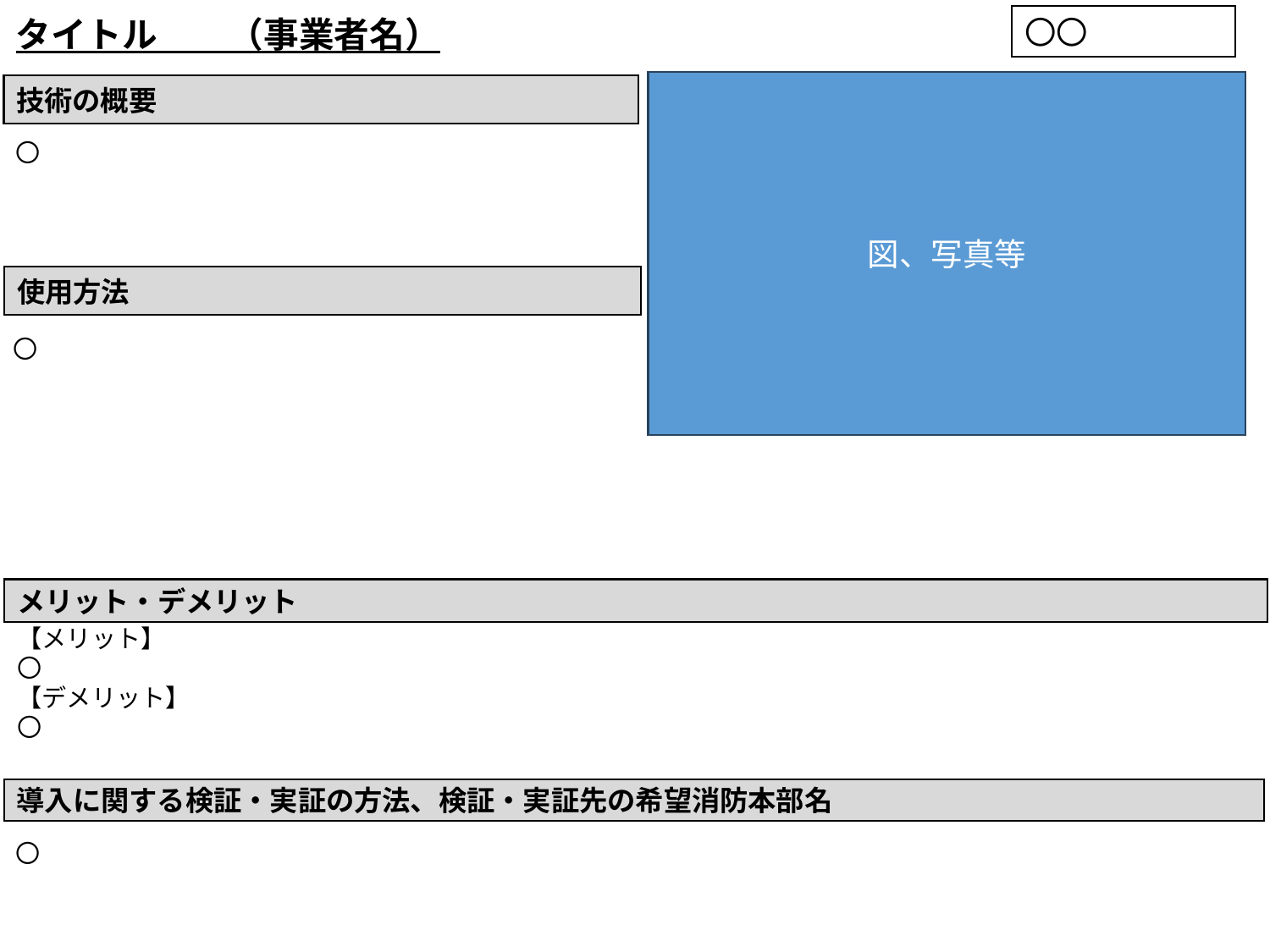

タイトル　　（事業者名）
〇〇
図、写真等
技術の概要
〇
記入用紙
使用方法
〇
メリット・デメリット
【メリット】
〇
【デメリット】
〇
導入に関する検証・実証の方法、検証・実証先の希望消防本部名
〇